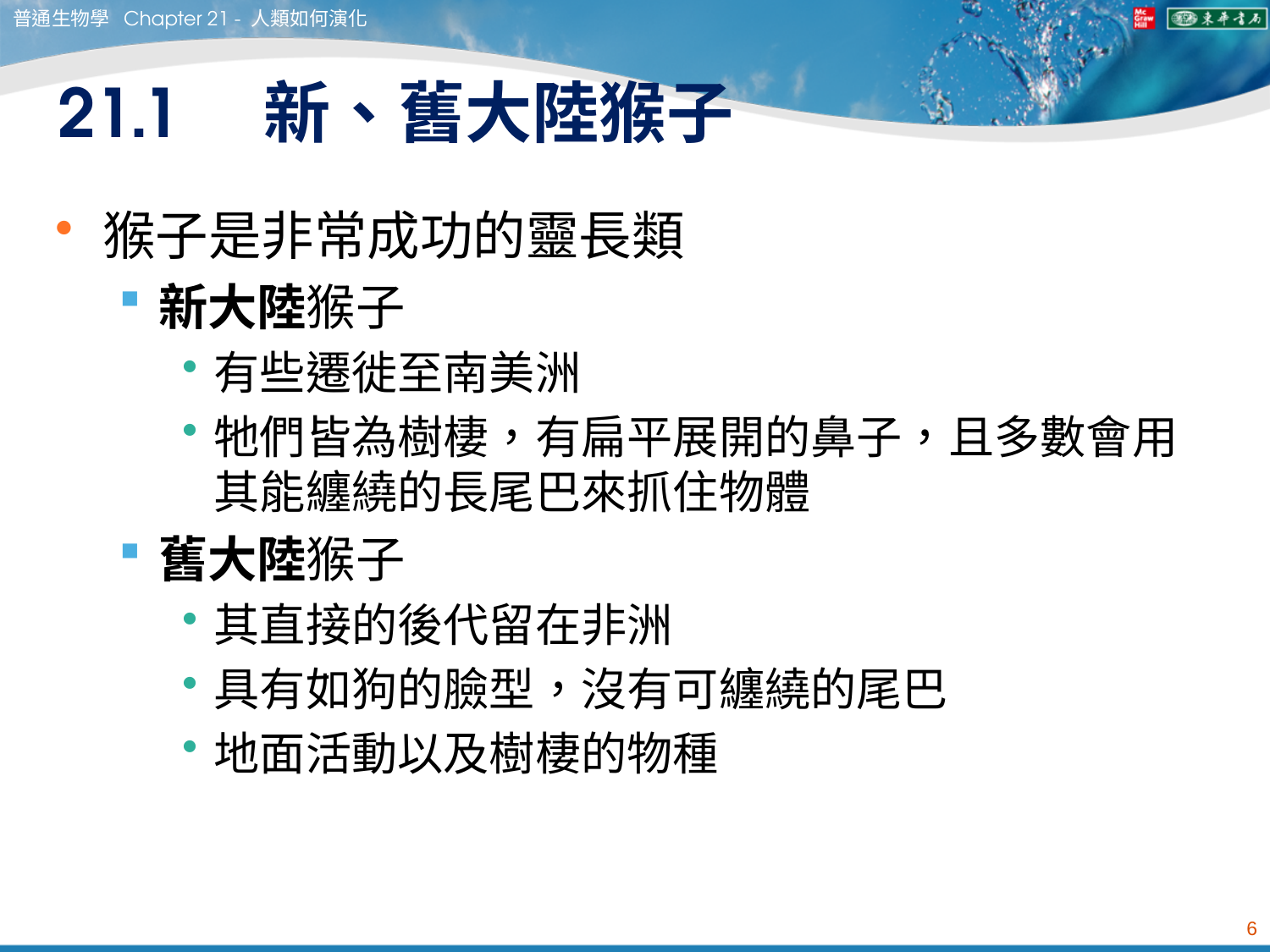

普通生物學  Chapter 21 - 人類如何演化
# 21.1　新、舊大陸猴子
猴子是非常成功的靈長類
新大陸猴子
有些遷徙至南美洲
牠們皆為樹棲，有扁平展開的鼻子，且多數會用其能纏繞的長尾巴來抓住物體
舊大陸猴子
其直接的後代留在非洲
具有如狗的臉型，沒有可纏繞的尾巴
地面活動以及樹棲的物種
6